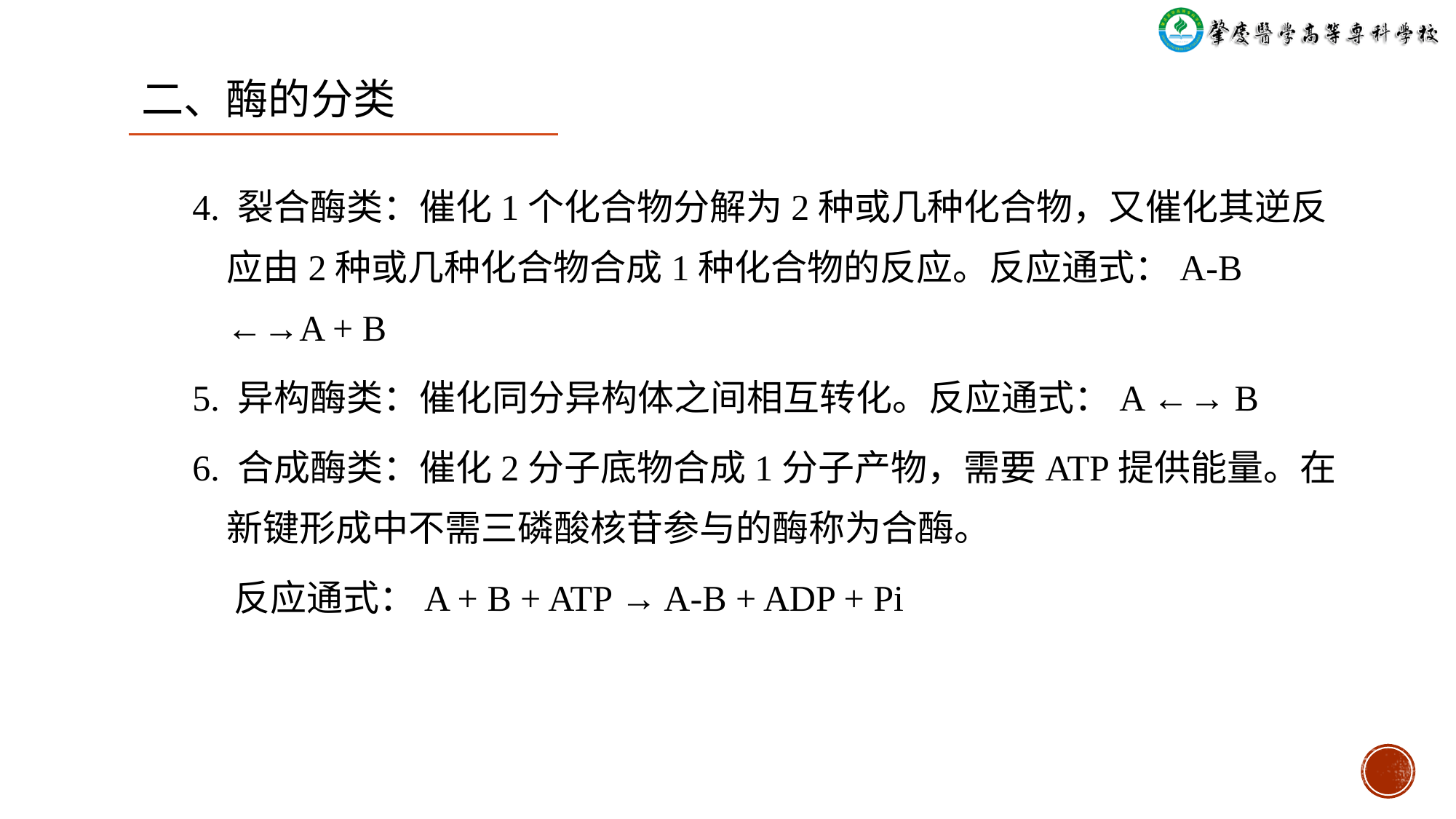

二、酶的分类
4. 裂合酶类：催化1个化合物分解为2种或几种化合物，又催化其逆反应由2种或几种化合物合成1种化合物的反应。反应通式：A-B ←→A + B
5. 异构酶类：催化同分异构体之间相互转化。反应通式：A ←→ B
6. 合成酶类：催化2分子底物合成1分子产物，需要ATP提供能量。在新键形成中不需三磷酸核苷参与的酶称为合酶。
    反应通式：A + B + ATP → A-B + ADP + Pi